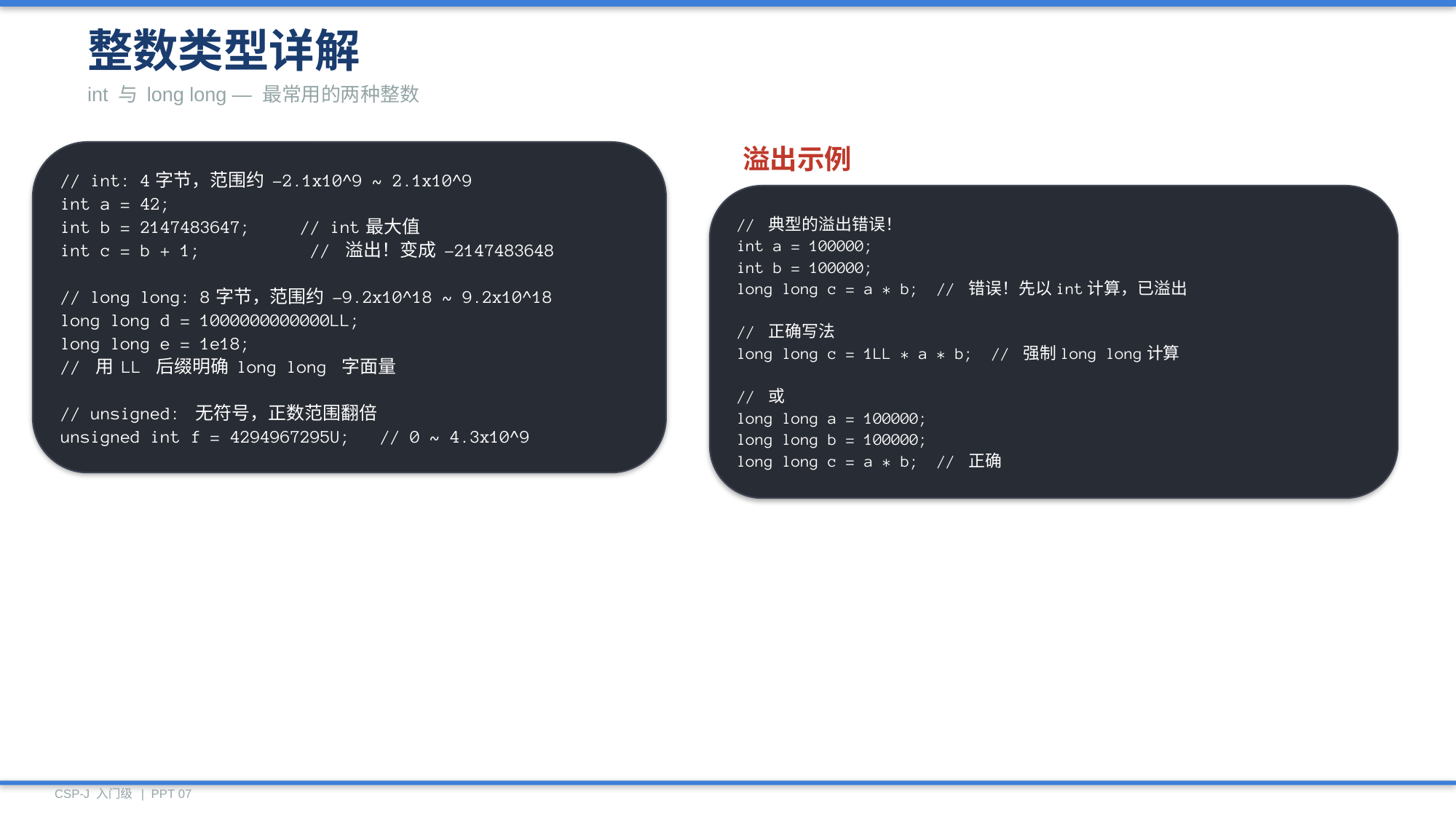

整数类型详解
int 与 long long — 最常用的两种整数
// int: 4字节，范围约 -2.1x10^9 ~ 2.1x10^9
int a = 42;
int b = 2147483647;     // int最大值
int c = b + 1;           // 溢出！变成 -2147483648

// long long: 8字节，范围约 -9.2x10^18 ~ 9.2x10^18
long long d = 1000000000000LL;
long long e = 1e18;
// 用 LL 后缀明确 long long 字面量

// unsigned: 无符号，正数范围翻倍
unsigned int f = 4294967295U;   // 0 ~ 4.3x10^9
溢出示例
// 典型的溢出错误！
int a = 100000;
int b = 100000;
long long c = a * b;  // 错误！先以int计算，已溢出

// 正确写法
long long c = 1LL * a * b;  // 强制long long计算

// 或
long long a = 100000;
long long b = 100000;
long long c = a * b;  // 正确

CSP-J 入门级  |  PPT 07